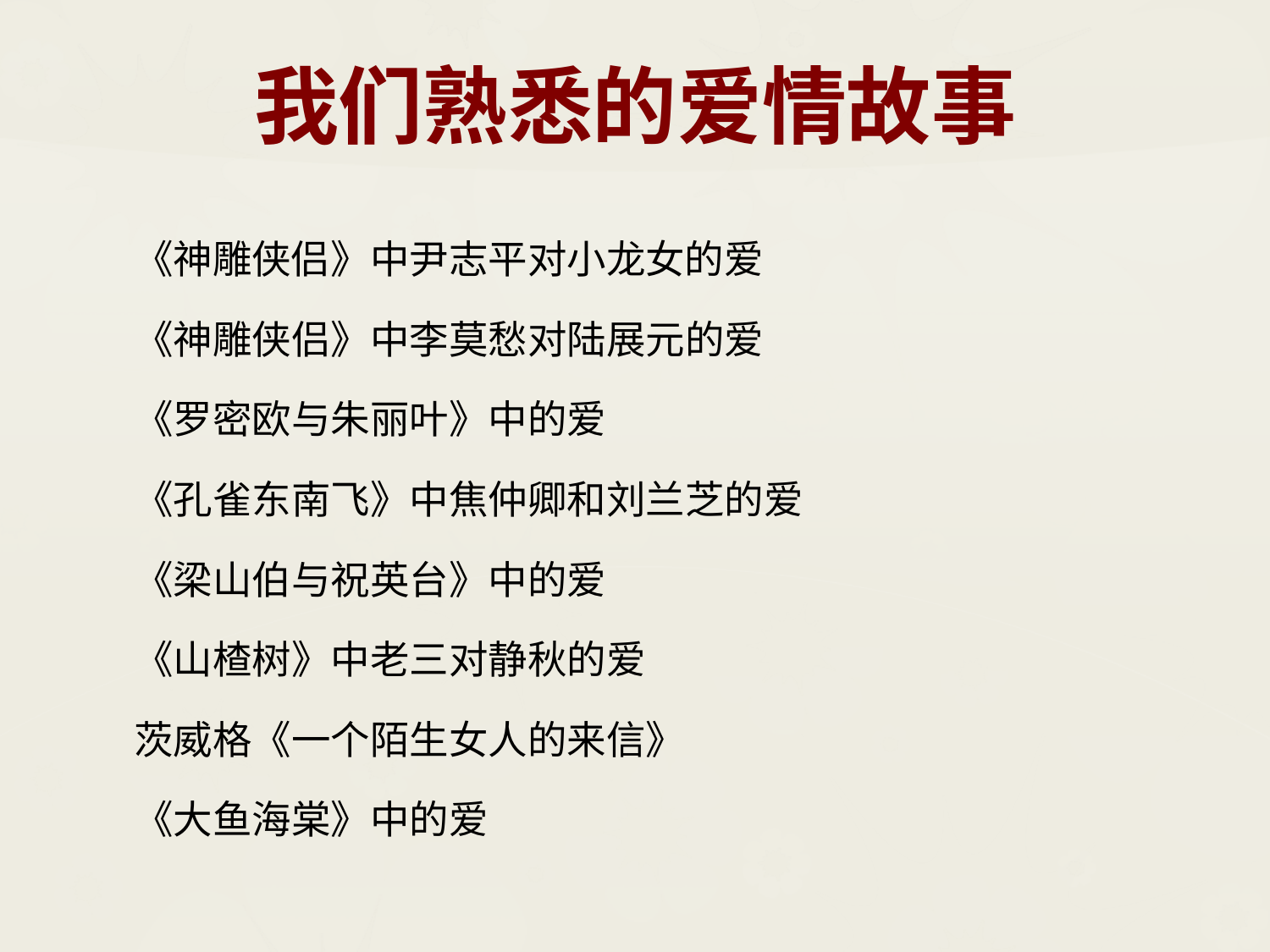

# 我们熟悉的爱情故事

《神雕侠侣》中尹志平对小龙女的爱
《神雕侠侣》中李莫愁对陆展元的爱
《罗密欧与朱丽叶》中的爱
《孔雀东南飞》中焦仲卿和刘兰芝的爱
《梁山伯与祝英台》中的爱
《山楂树》中老三对静秋的爱
茨威格《一个陌生女人的来信》
《大鱼海棠》中的爱